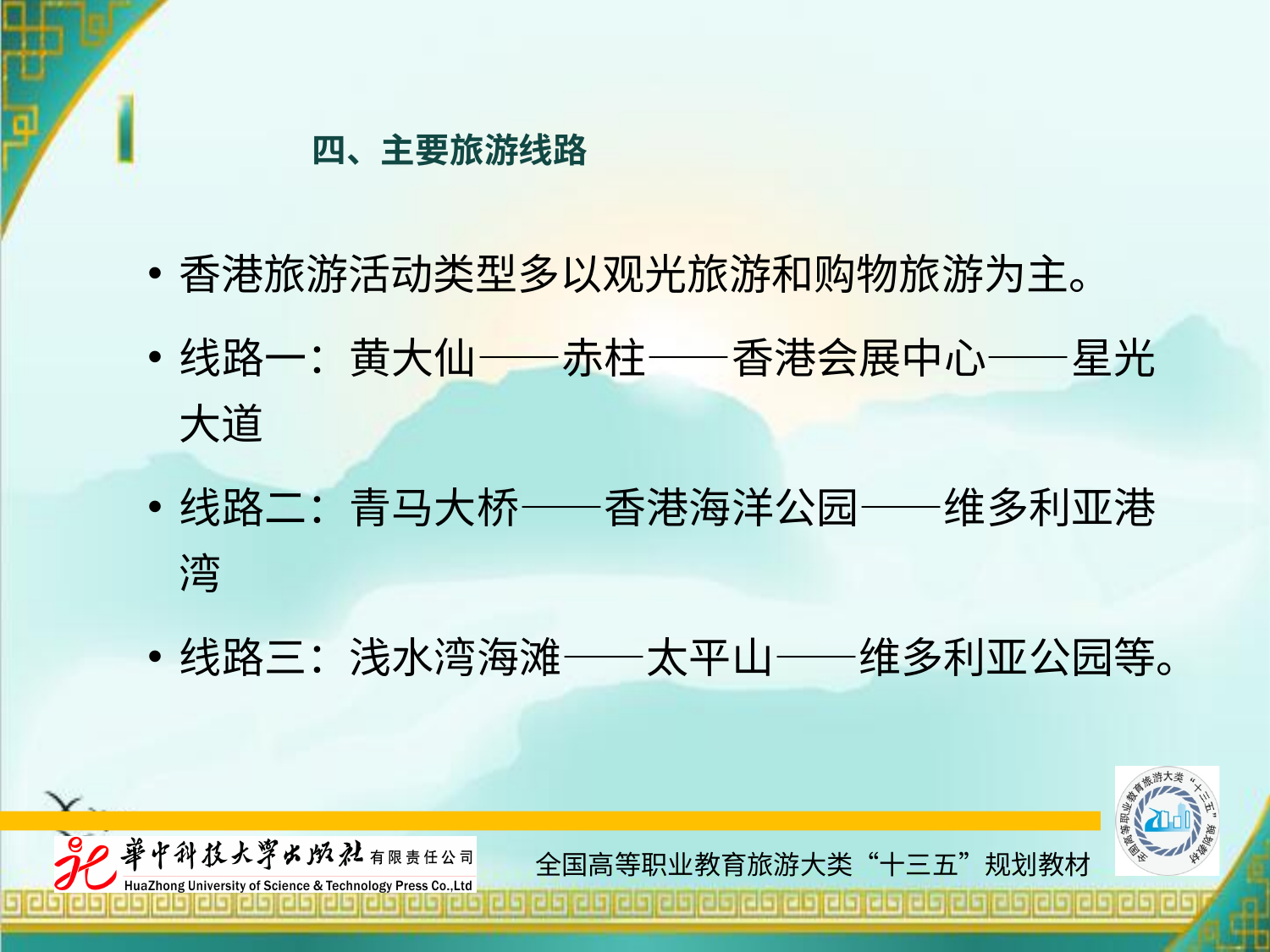

# 四、主要旅游线路
香港旅游活动类型多以观光旅游和购物旅游为主。
线路一：黄大仙——赤柱——香港会展中心——星光大道
线路二：青马大桥——香港海洋公园——维多利亚港湾
线路三：浅水湾海滩——太平山——维多利亚公园等。